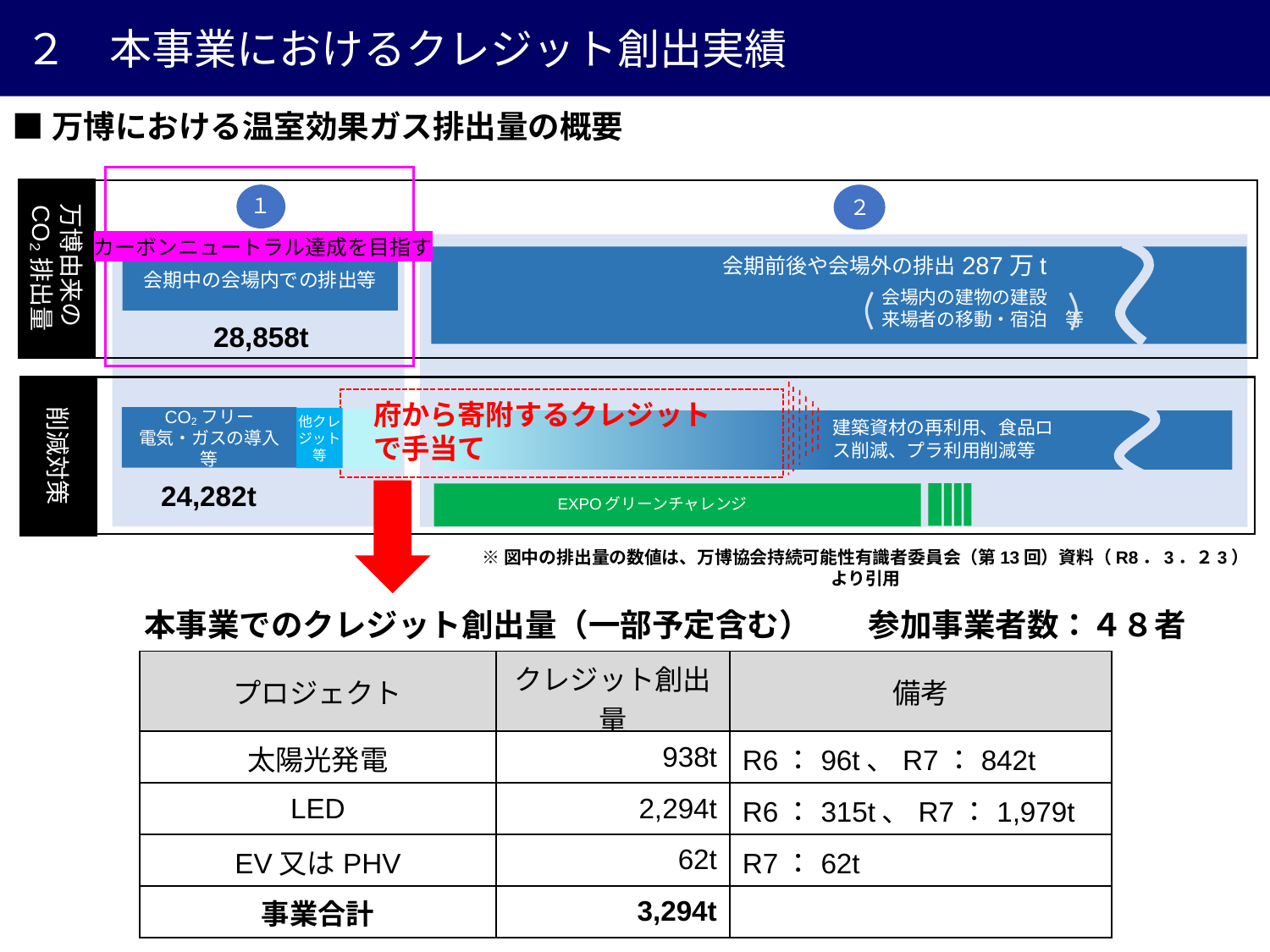

２　本事業におけるクレジット創出実績
■万博における温室効果ガス排出量の概要

万博由来のCO₂排出量

２

１
２
カーボンニュートラル達成を目指す
287万t

会期前後や会場外の排出
会期中の会場内での排出等
会場内の建物の建設
来場者の移動・宿泊　等

28,858t

削減対策

府から寄附するクレジットで手当て
CO2フリー
電気・ガスの導入等
他クレジット等
建築資材の再利用、食品ロス削減、プラ利用削減等

24,282t

EXPOグリーンチャレンジ
※図中の排出量の数値は、万博協会持続可能性有識者委員会（第13回）資料（R8．3．２3）より引用
本事業でのクレジット創出量（一部予定含む）        参加事業者数：４８者
| プロジェクト | クレジット創出量 | 備考 |
| --- | --- | --- |
| 太陽光発電 | 938t | R6：96t、R7：842t |
| LED | 2,294t | R6：315t、R7：1,979t |
| EV又はPHV | 62t | R7：62t |
| 事業合計 | 3,294t |  |